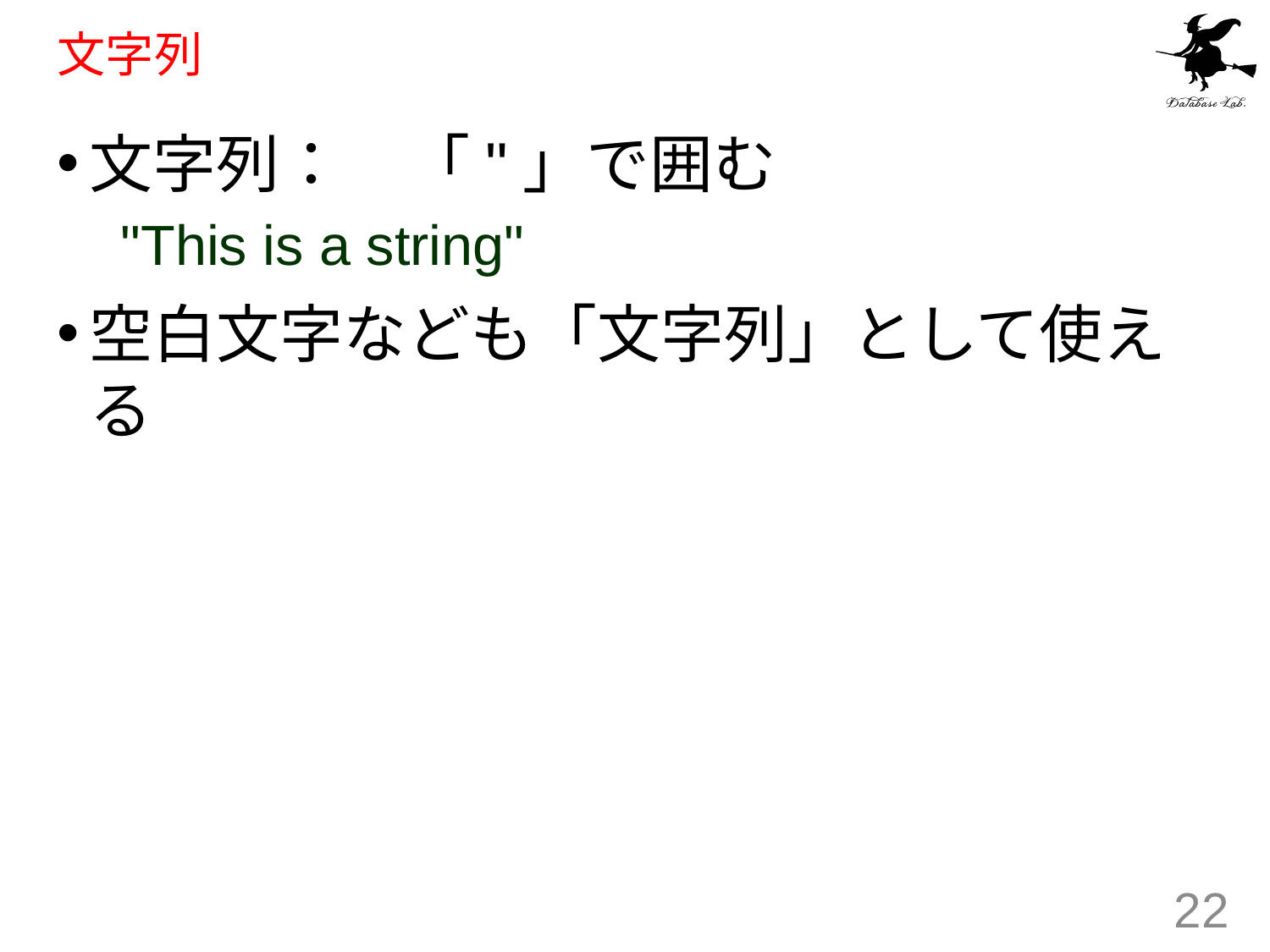

# 文字列
文字列：　「"」で囲む
"This is a string"
空白文字なども「文字列」として使える
22